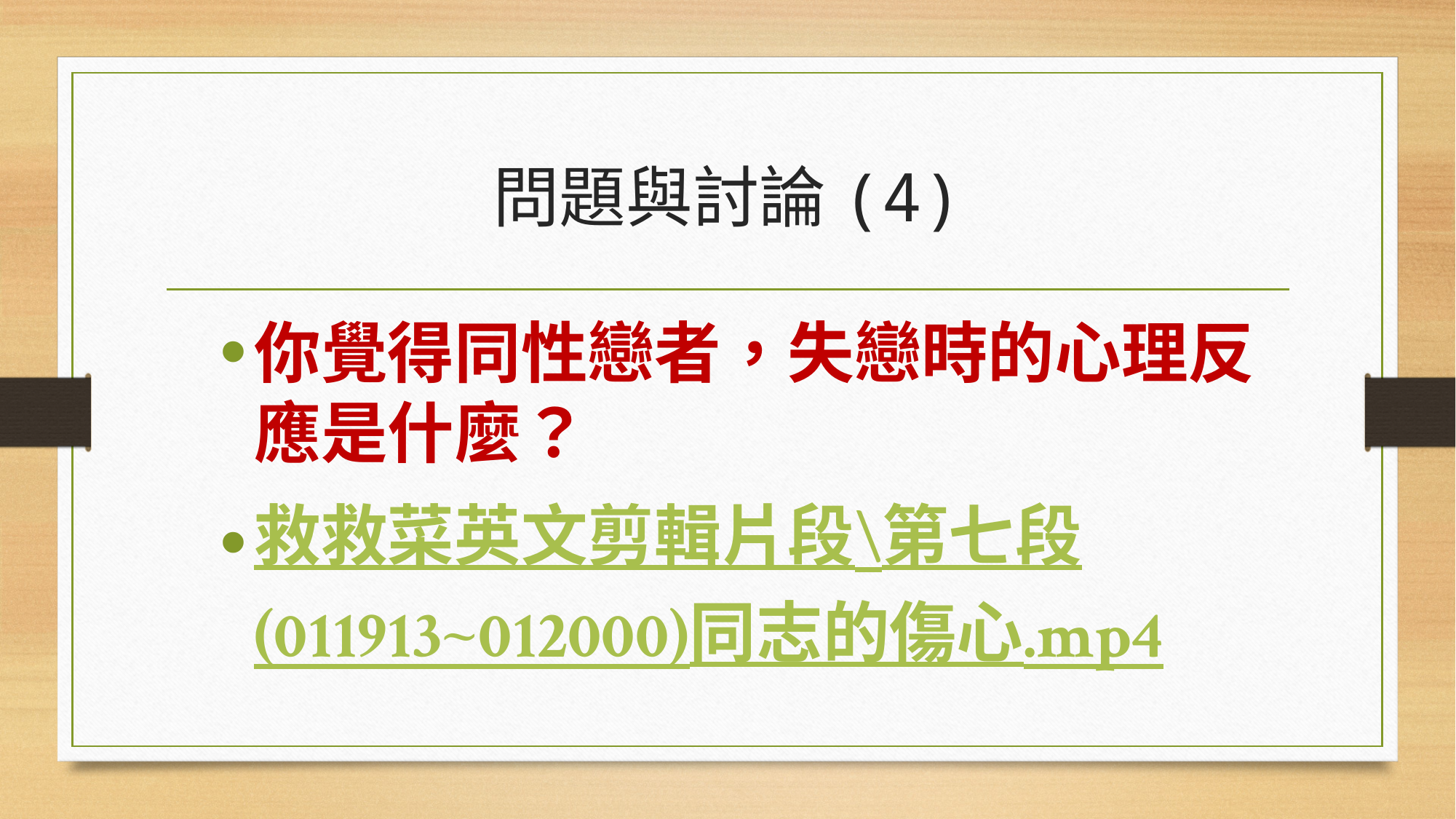

# 問題與討論(4)
你覺得同性戀者，失戀時的心理反應是什麼？
救救菜英文剪輯片段\第七段(011913~012000)同志的傷心.mp4